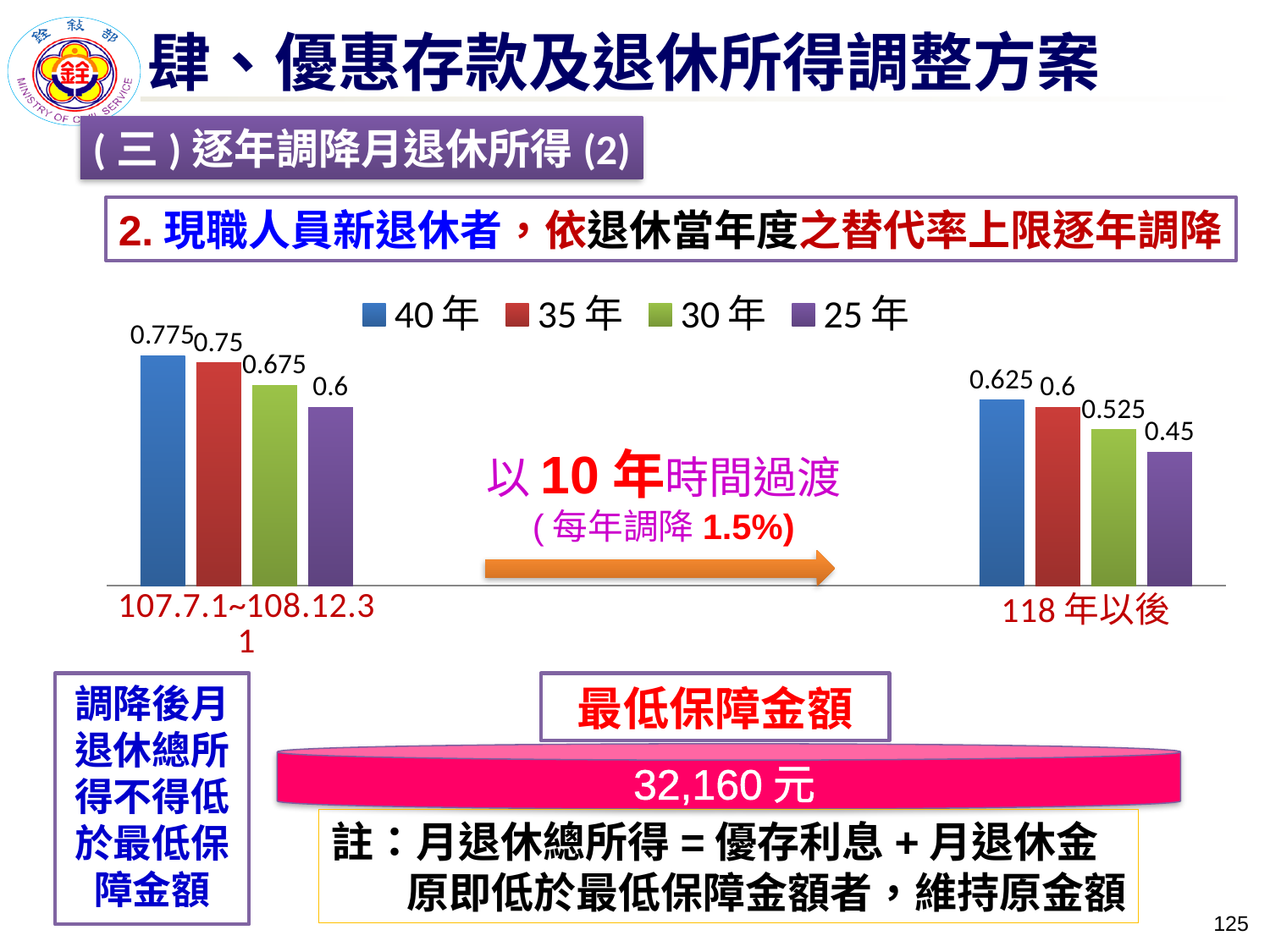

肆、優惠存款及退休所得調整方案
(三)逐年調降月退休所得(2)
2.現職人員新退休者，依退休當年度之替代率上限逐年調降

### Chart

| Category | 40年 | 35年 | 30年 | 25年 |
|---|---|---|---|---|
| 107.7.1~108.12.31 | 0.7750000000000001 | 0.7500000000000001 | 0.6750000000000002 | 0.6000000000000001 |
|  | None | None | None | None |
|  | None | None | None | None |
| 118年以後 | 0.6250000000000001 | 0.6000000000000001 | 0.525 | 0.45 |
以10年時間過渡
(每年調降1.5%)

調降後月退休總所得不得低於最低保障金額
最低保障金額

32,160元
註：月退休總所得=優存利息+月退休金
原即低於最低保障金額者，維持原金額
125